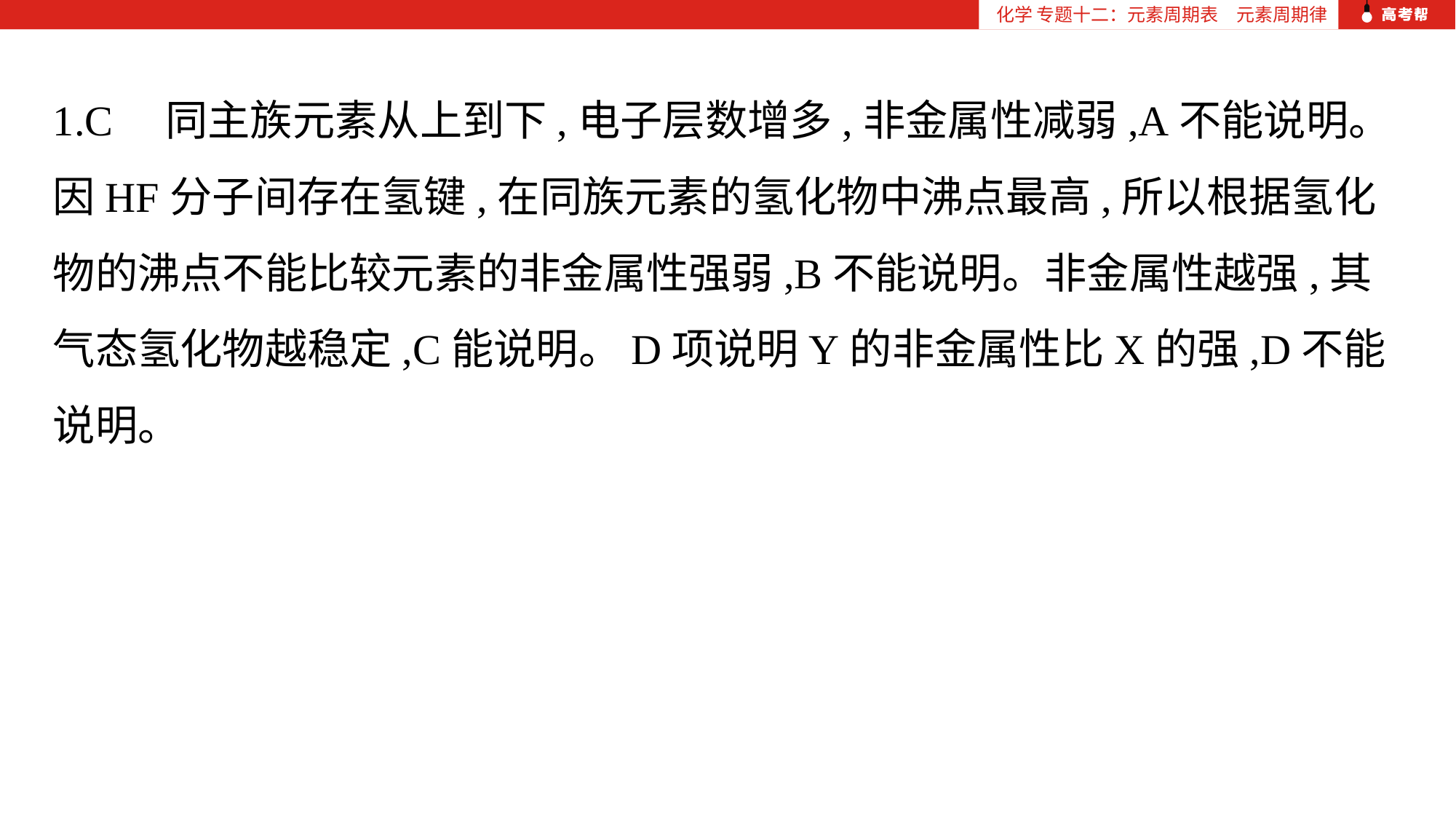

化学 专题十二：元素周期表　元素周期律

1.C　同主族元素从上到下,电子层数增多,非金属性减弱,A不能说明。因HF分子间存在氢键,在同族元素的氢化物中沸点最高,所以根据氢化物的沸点不能比较元素的非金属性强弱,B不能说明。非金属性越强,其气态氢化物越稳定,C能说明。D项说明Y的非金属性比X的强,D不能说明。